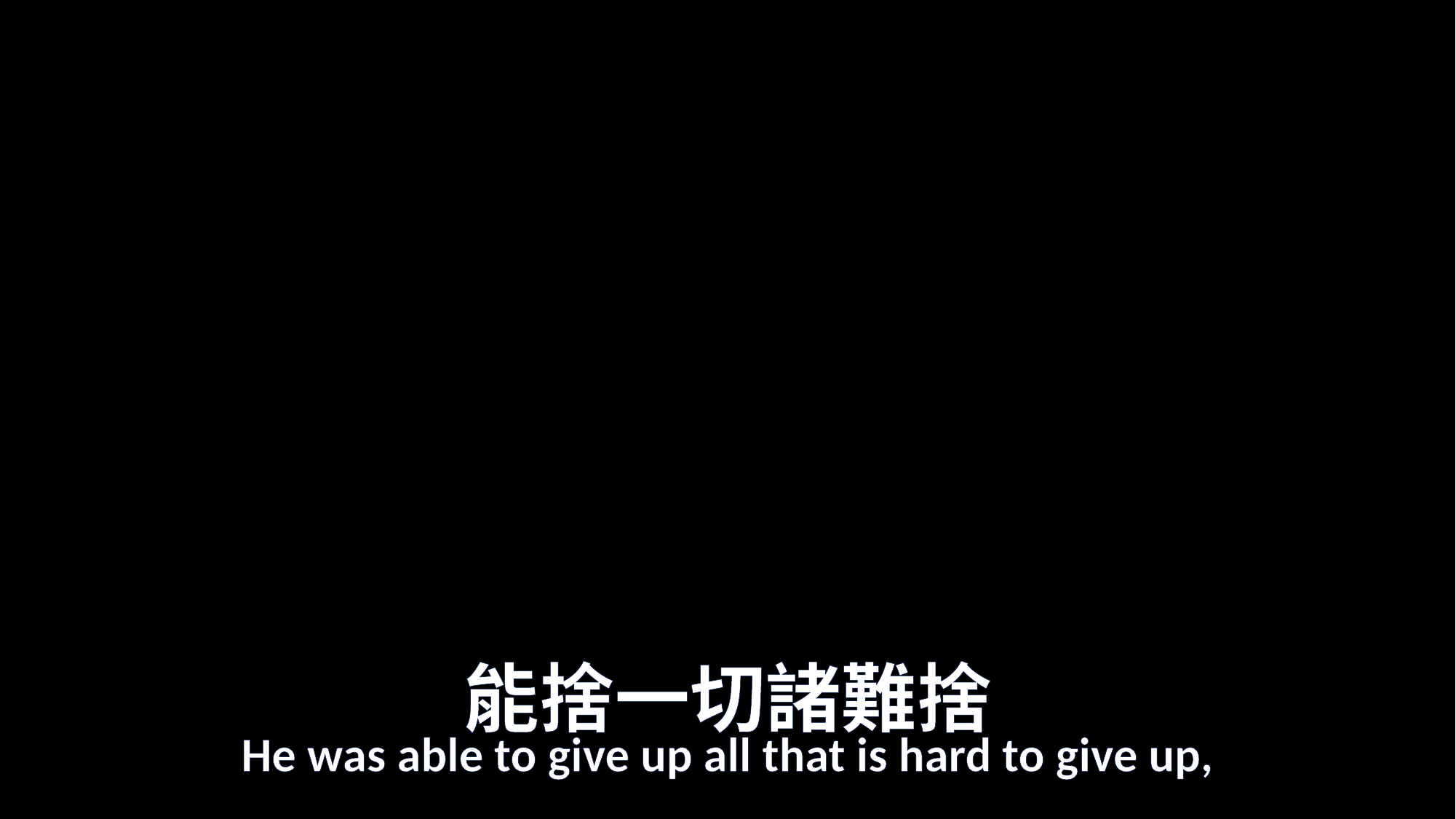

# 能捨一切諸難捨
He was able to give up all that is hard to give up,